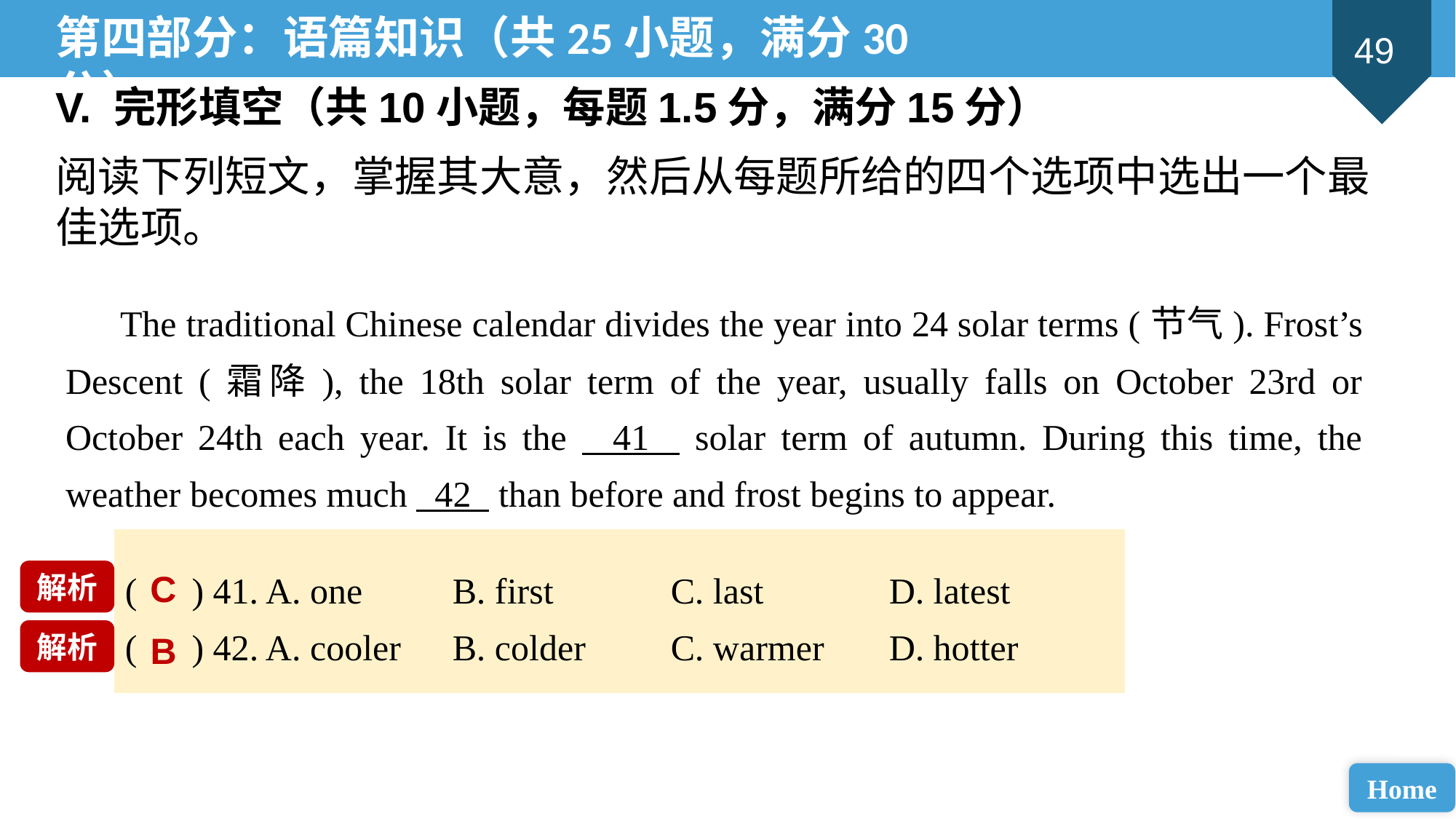

第四部分：语篇知识（共25小题，满分30分）
V. 完形填空（共10小题，每题1.5分，满分15分）
阅读下列短文，掌握其大意，然后从每题所给的四个选项中选出一个最佳选项。
The traditional Chinese calendar divides the year into 24 solar terms (节气). Frost’s Descent (霜降), the 18th solar term of the year, usually falls on October 23rd or October 24th each year. It is the   41   solar term of autumn. During this time, the weather becomes much   42   than before and frost begins to appear.
(      ) 41. A. one 	B. first 	C. last 		D. latest
(      ) 42. A. cooler 	B. colder 	C. warmer 	D. hotter
C
解析
解析
B